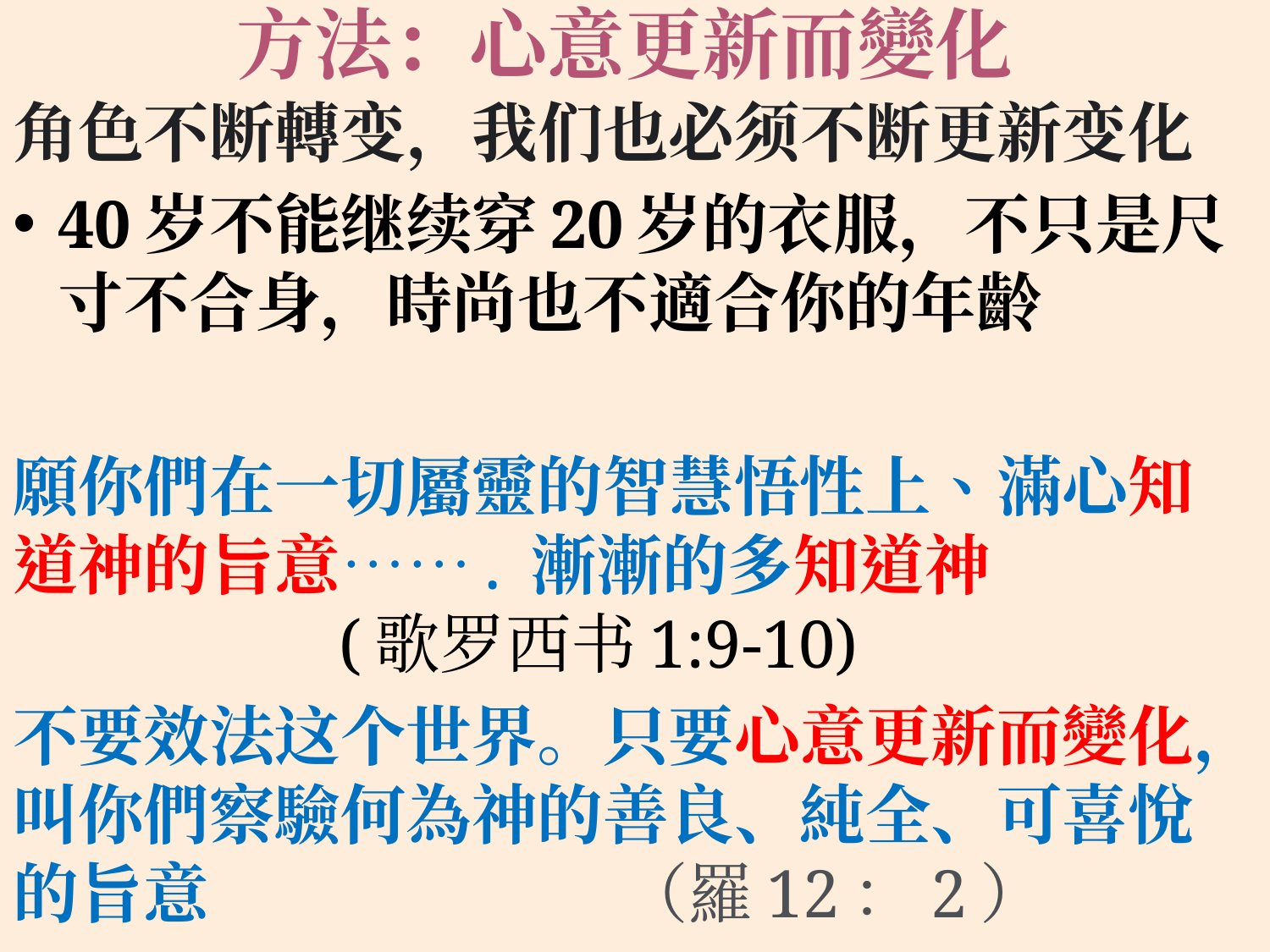

# 方法：心意更新而變化

角色不断轉变，我们也必须不断更新变化
40岁不能继续穿20岁的衣服，不只是尺寸不合身，時尚也不適合你的年齡

願你們在一切屬靈的智慧悟性上、滿心知道神的旨意……. 漸漸的多知道神
                   (歌罗西书1:9-10)
不要效法这个世界。只要心意更新而變化，叫你們察驗何為神的善良、純全、可喜悅的旨意                         （羅12：2）